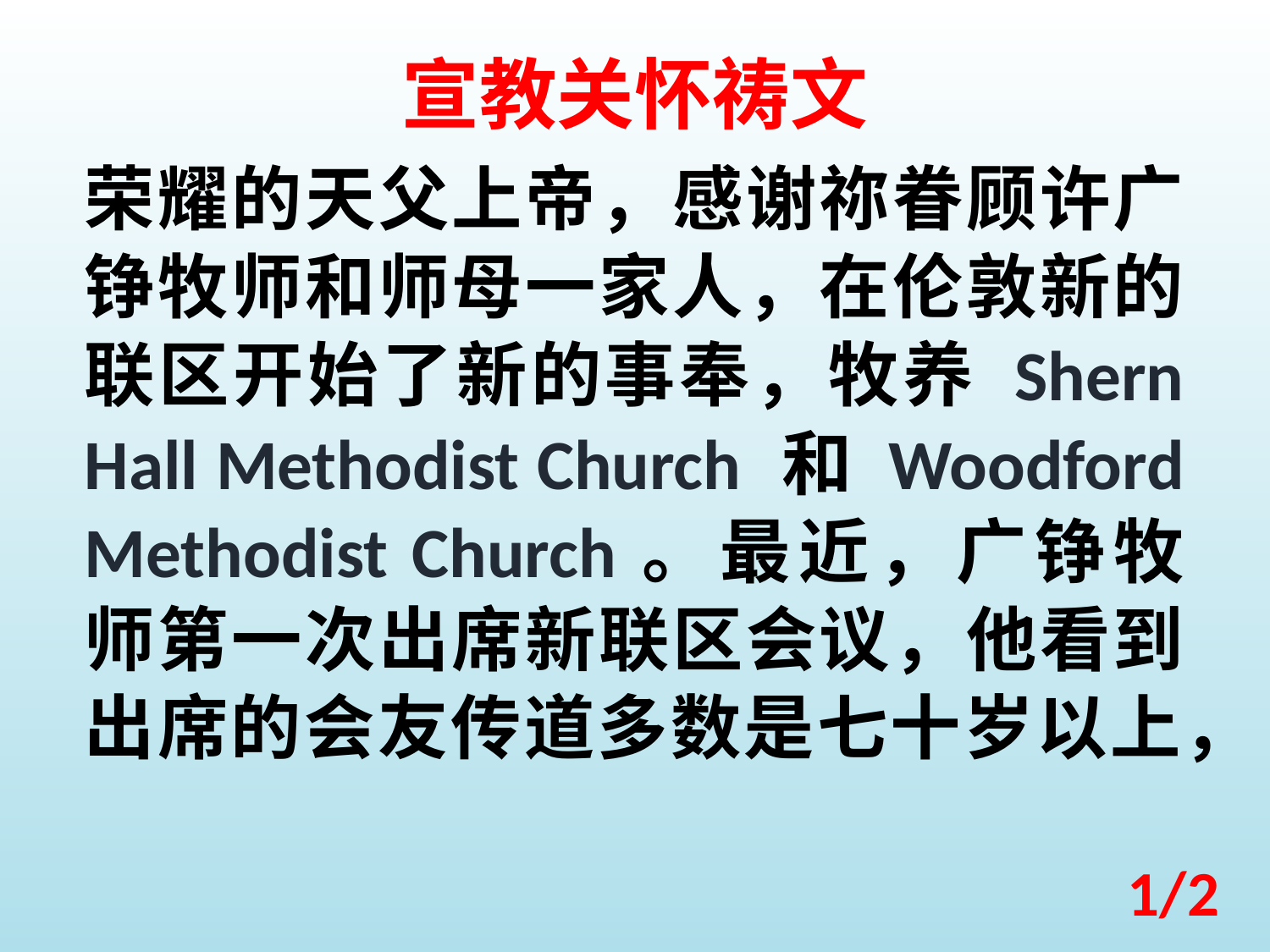

宣教关怀祷文
荣耀的天父上帝，感谢祢眷顾许广铮牧师和师母一家人，在伦敦新的联区开始了新的事奉，牧养 Shern Hall Methodist Church 和 Woodford Methodist Church。最近，广铮牧师第一次出席新联区会议，他看到出席的会友传道多数是七十岁以上，
1/2